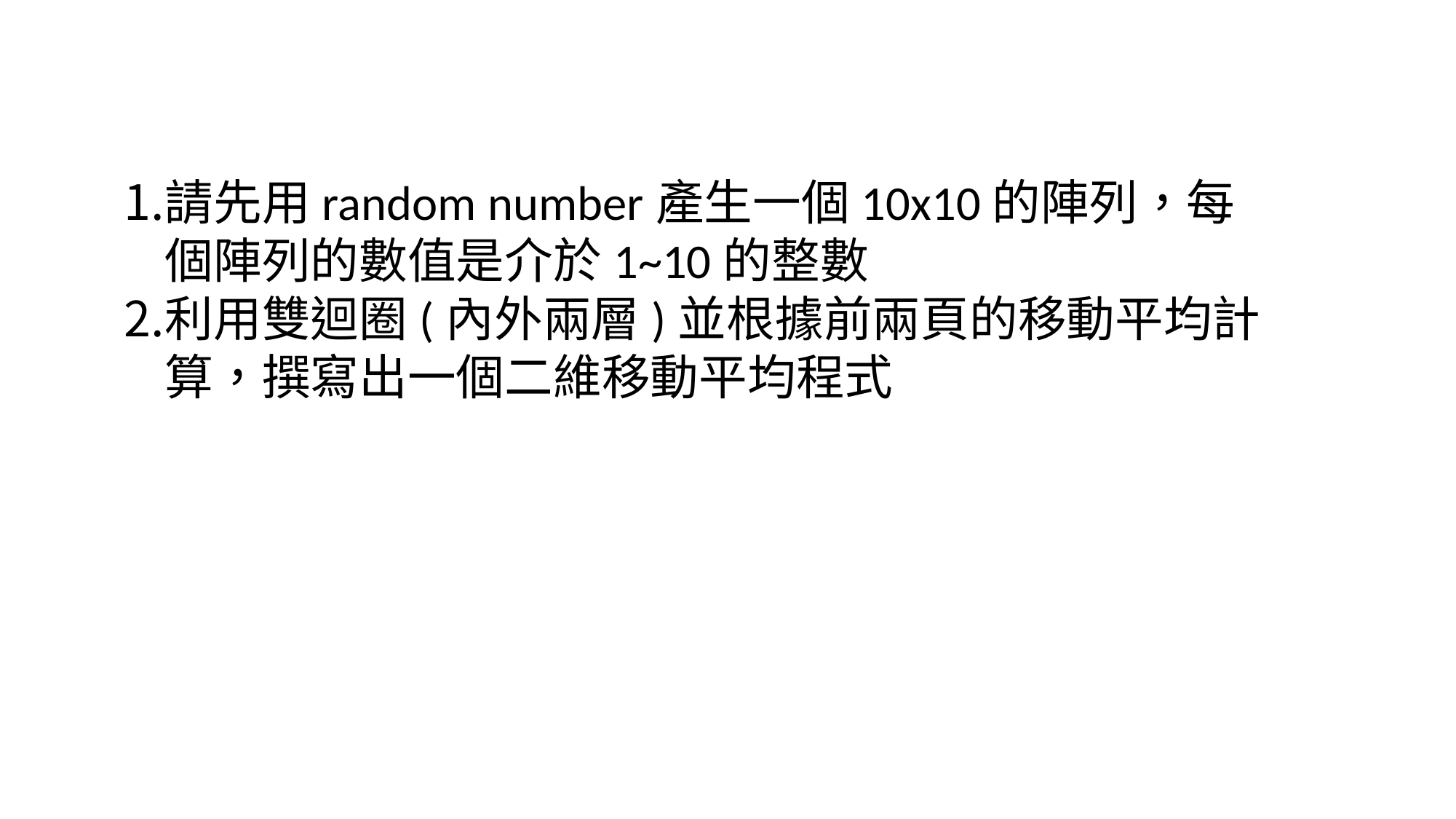

請先用random number產生一個10x10的陣列，每個陣列的數值是介於1~10的整數
利用雙迴圈(內外兩層)並根據前兩頁的移動平均計算，撰寫出一個二維移動平均程式